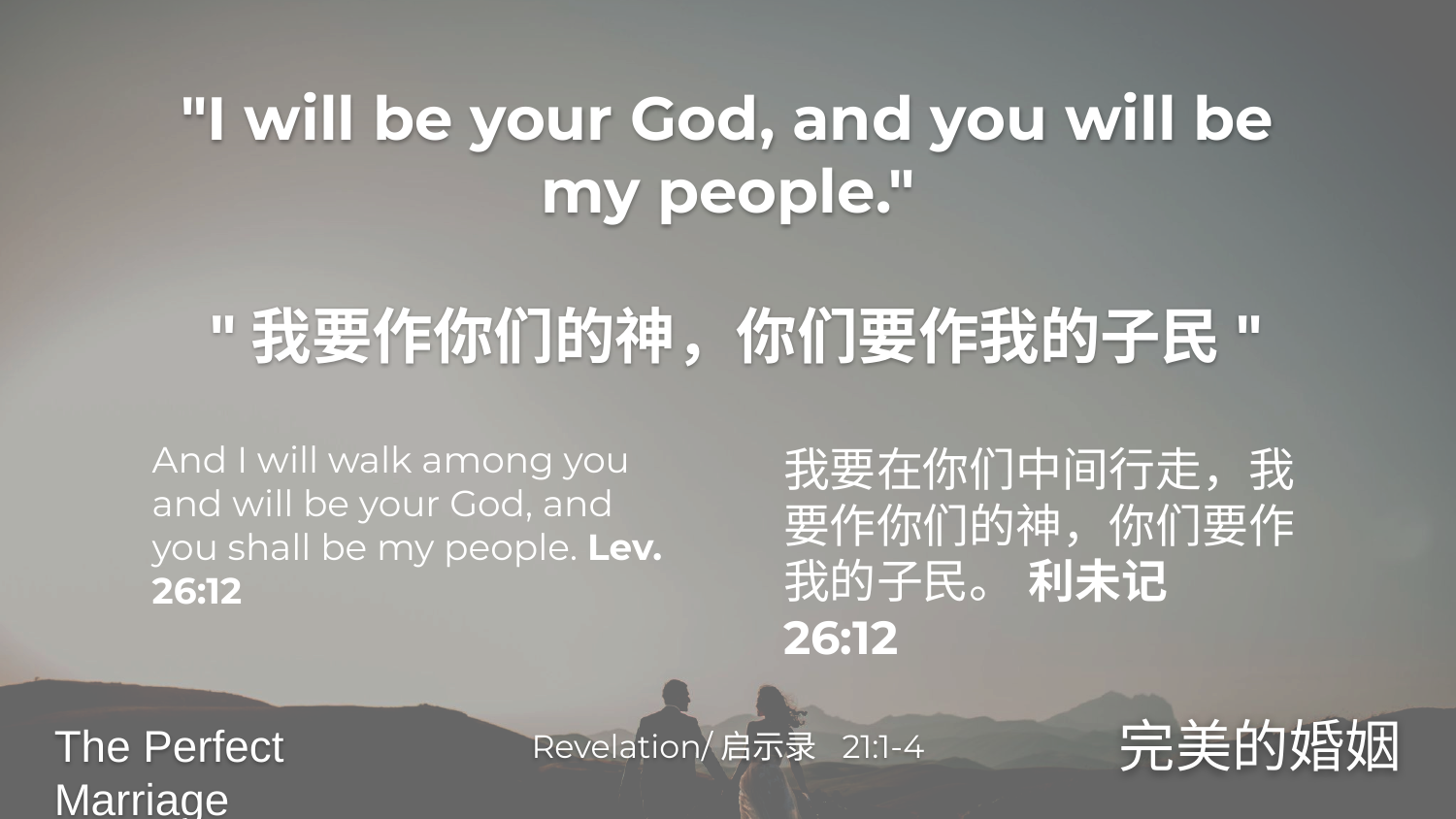

"I will be your God, and you will be my people."

 "我要作你们的神，你们要作我的子民"
And I will walk among you and will be your God, and you shall be my people. Lev. 26:12
我要在你们中间行走，我要作你们的神，你们要作我的子民。 利未记 26:12